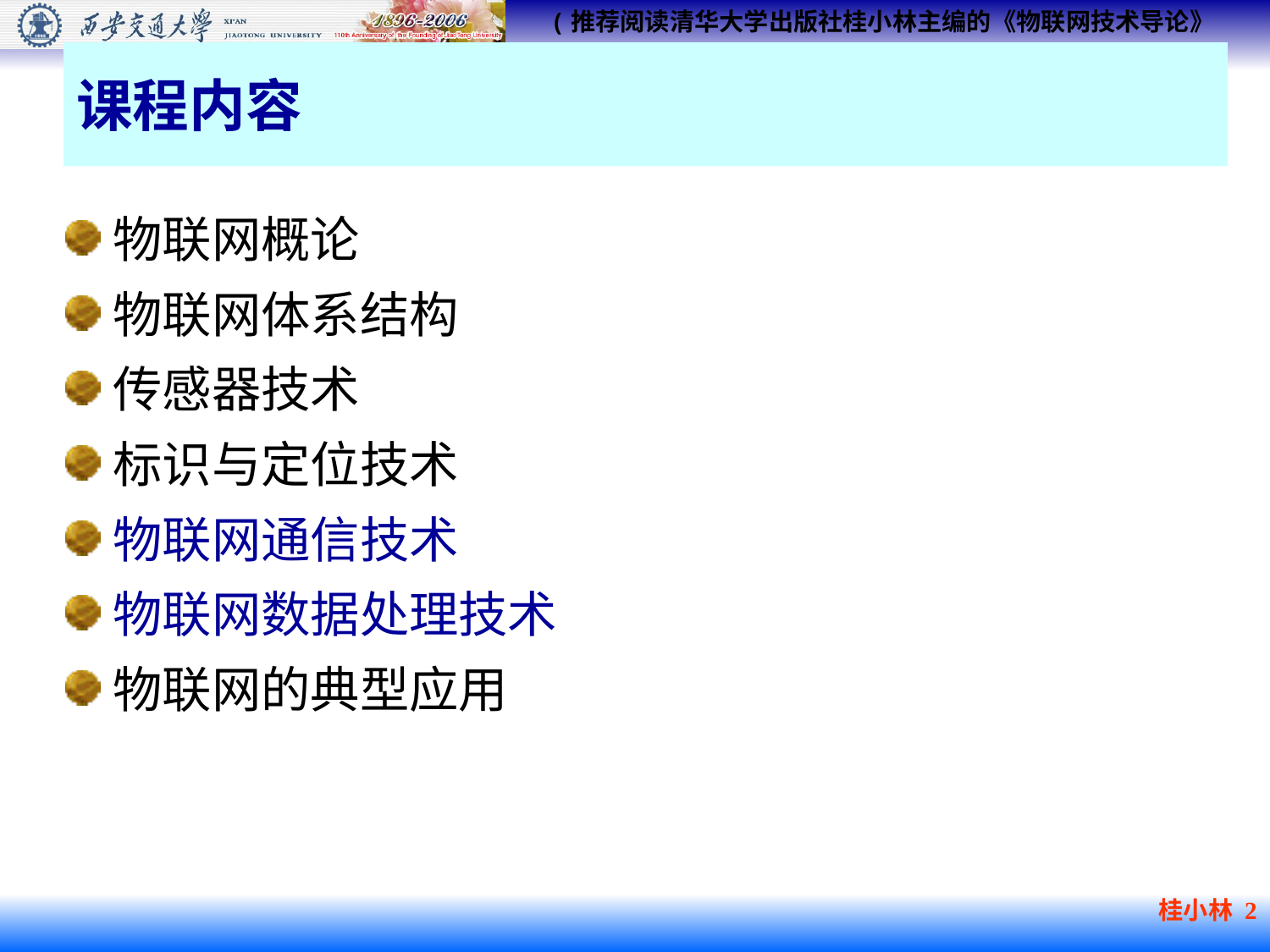

# 课程内容
物联网概论
物联网体系结构
传感器技术
标识与定位技术
物联网通信技术
物联网数据处理技术
物联网的典型应用
桂小林 2